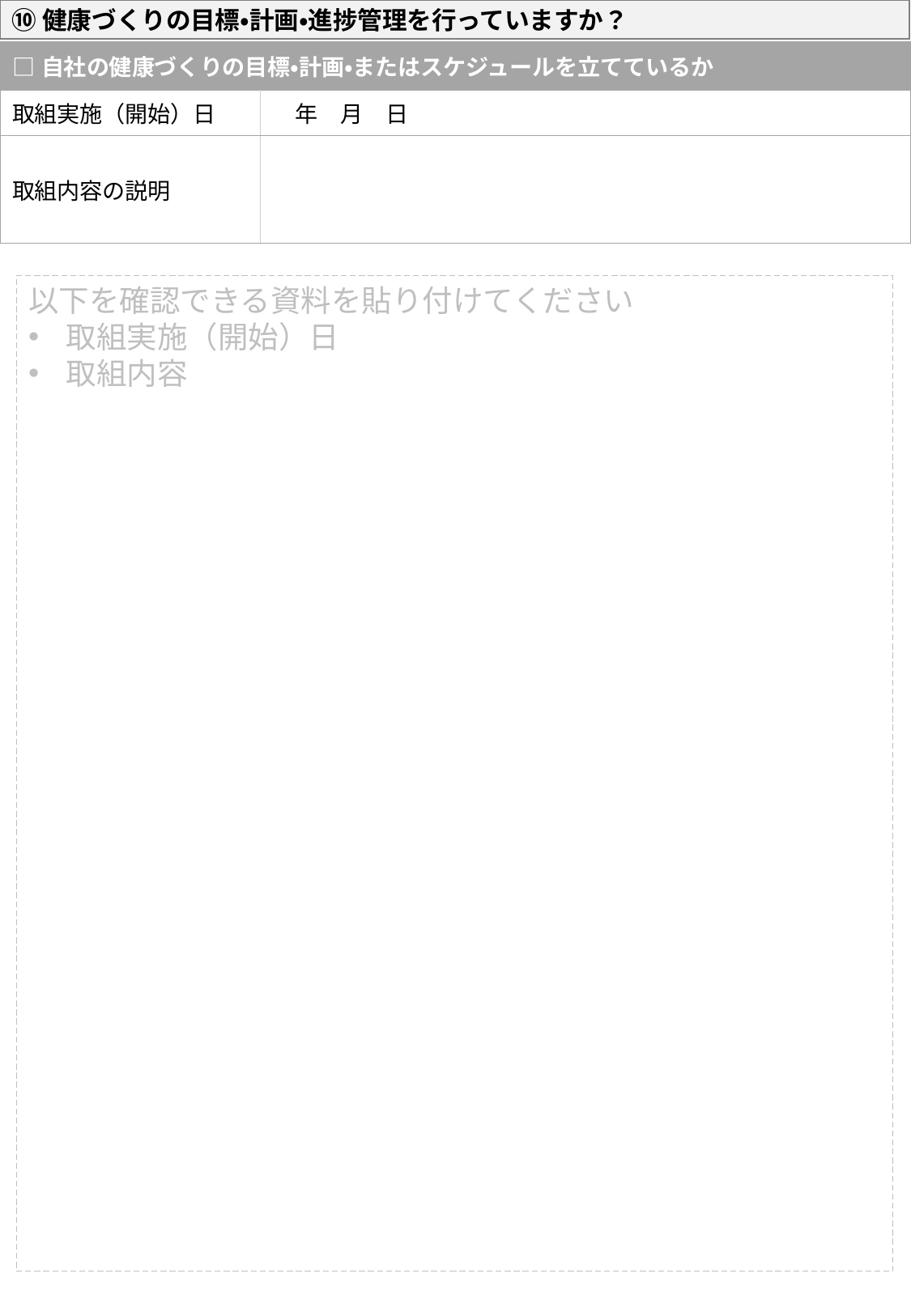

⑩健康づくりの目標・計画・進捗管理を行っていますか？
| □自社の健康づくりの目標・計画・またはスケジュールを立てているか |  |
| --- | --- |
| 取組実施（開始）日 | 年　月　日 |
| 取組内容の説明 |  |
事業所にて添付された資料の内容について詳しくご説明ください。
（ご自由に文言を変えてください。）
以下を確認できる資料を貼り付けてください
取組実施（開始）日
取組内容

当組合HPに掲載している「進捗管理表」を提出する場合は、別添にてご提出ください。